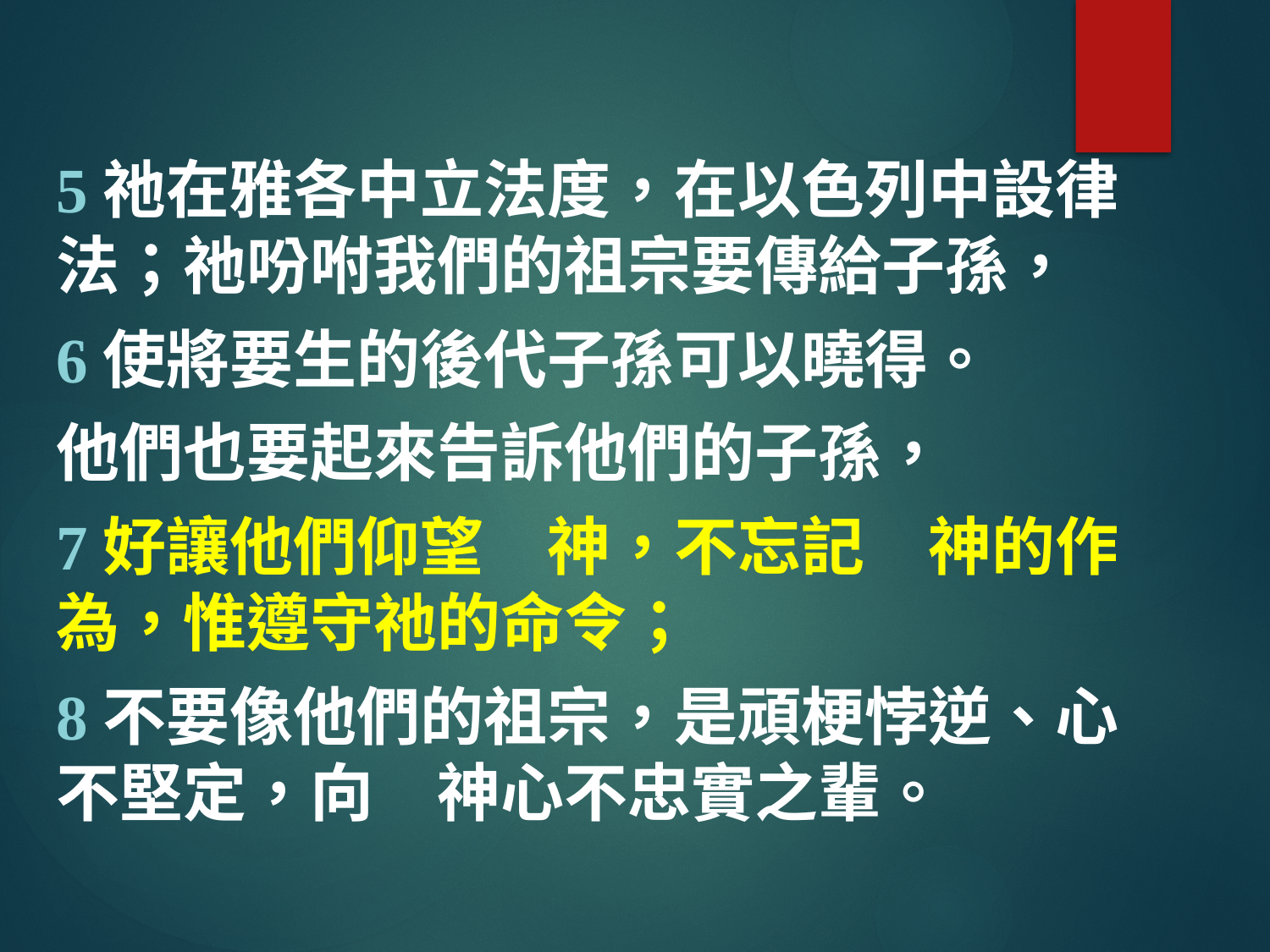

5祂在雅各中立法度，在以色列中設律法；祂吩咐我們的祖宗要傳給子孫，
6使將要生的後代子孫可以曉得。
他們也要起來告訴他們的子孫，
7好讓他們仰望　神，不忘記　神的作為，惟遵守祂的命令；
8不要像他們的祖宗，是頑梗悖逆、心不堅定，向　神心不忠實之輩。